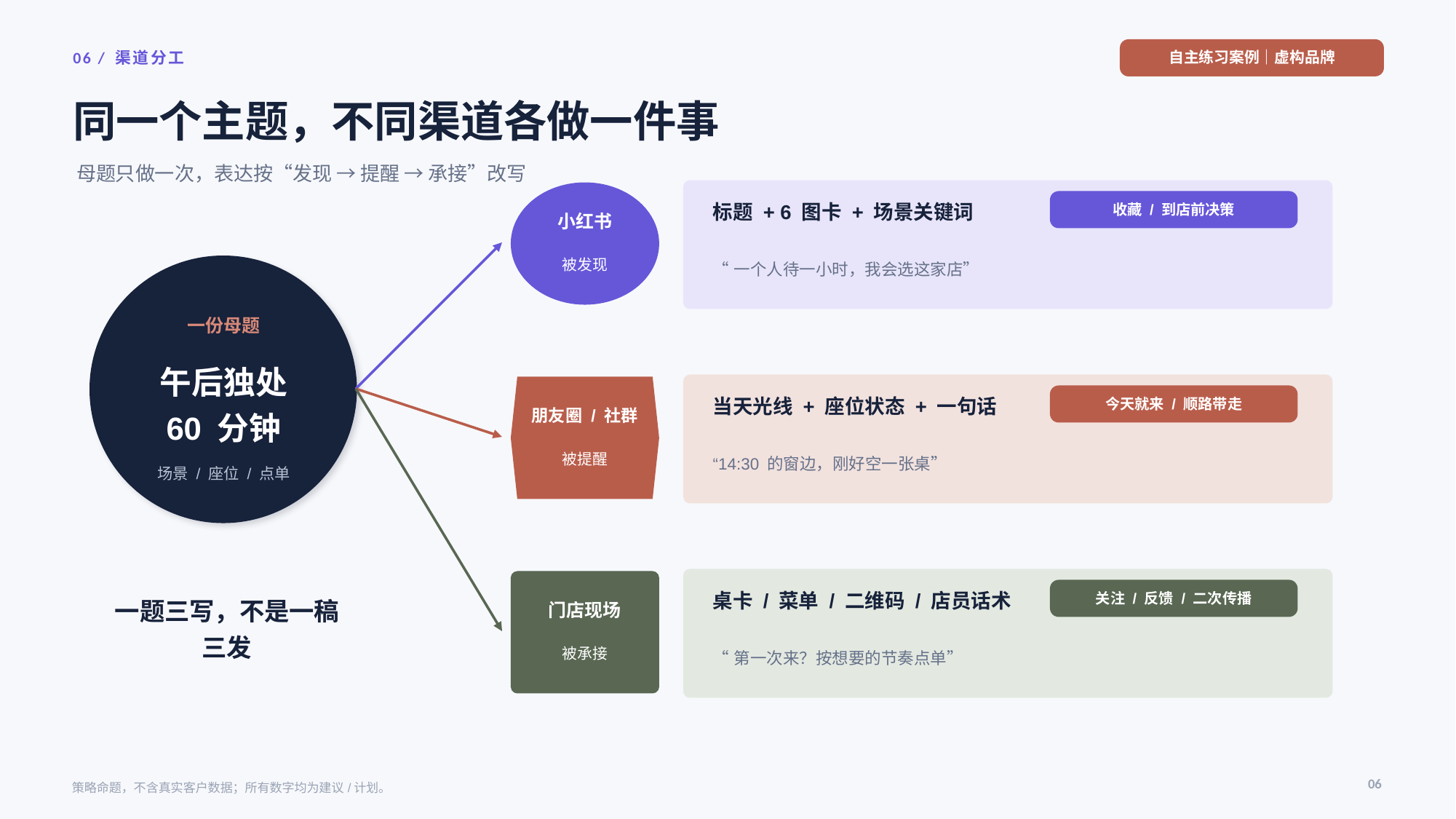

自主练习案例｜虚构品牌
06 / 渠道分工
同一个主题，不同渠道各做一件事
母题只做一次，表达按“发现 → 提醒 → 承接”改写

收藏 / 到店前决策
标题 + 6 图卡 + 场景关键词
小红书
被发现
“一个人待一小时，我会选这家店”

一份母题
午后独处
60 分钟

今天就来 / 顺路带走

当天光线 + 座位状态 + 一句话
朋友圈 / 社群
被提醒
“14:30 的窗边，刚好空一张桌”
场景 / 座位 / 点单

关注 / 反馈 / 二次传播
桌卡 / 菜单 / 二维码 / 店员话术
门店现场
一题三写，不是一稿三发
被承接
“第一次来？按想要的节奏点单”
06
策略命题，不含真实客户数据；所有数字均为建议/计划。